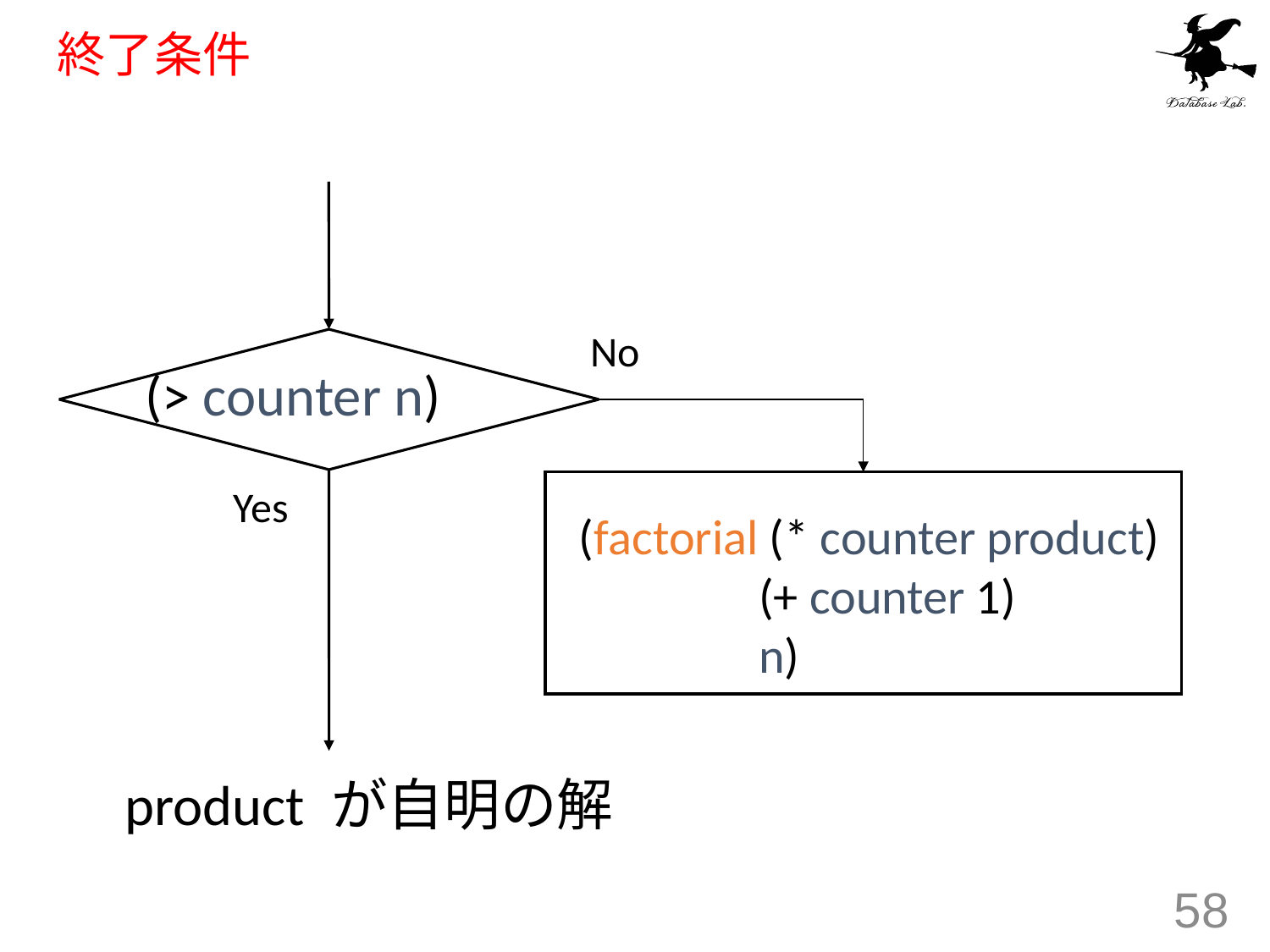

# 終了条件

No

(> counter n)

Yes
(factorial (* counter product)
                (+ counter 1)
                n)
product が自明の解
58